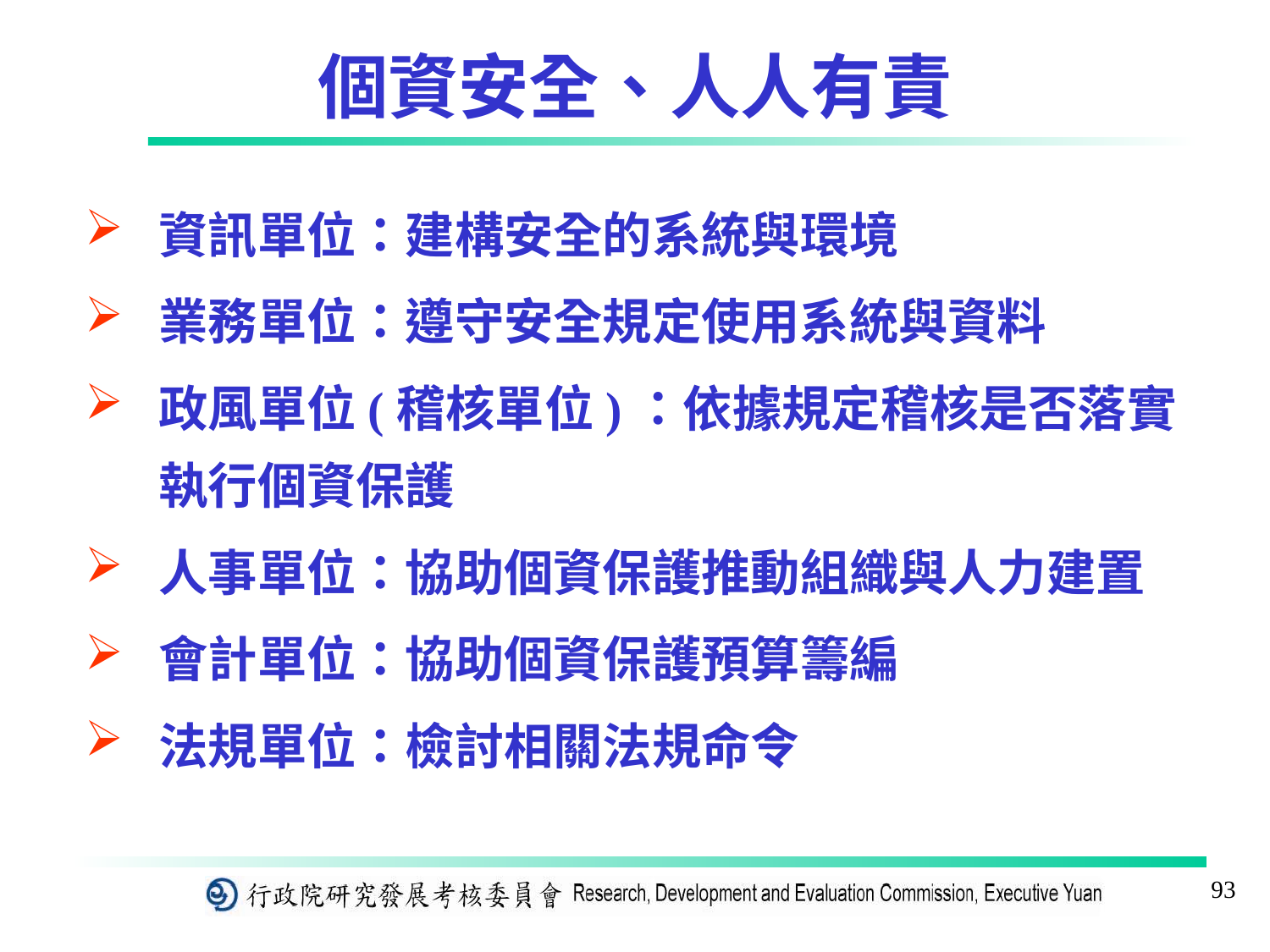

個資安全、人人有責
資訊單位：建構安全的系統與環境
業務單位：遵守安全規定使用系統與資料
政風單位(稽核單位)：依據規定稽核是否落實執行個資保護
人事單位：協助個資保護推動組織與人力建置
會計單位：協助個資保護預算籌編
法規單位：檢討相關法規命令
93